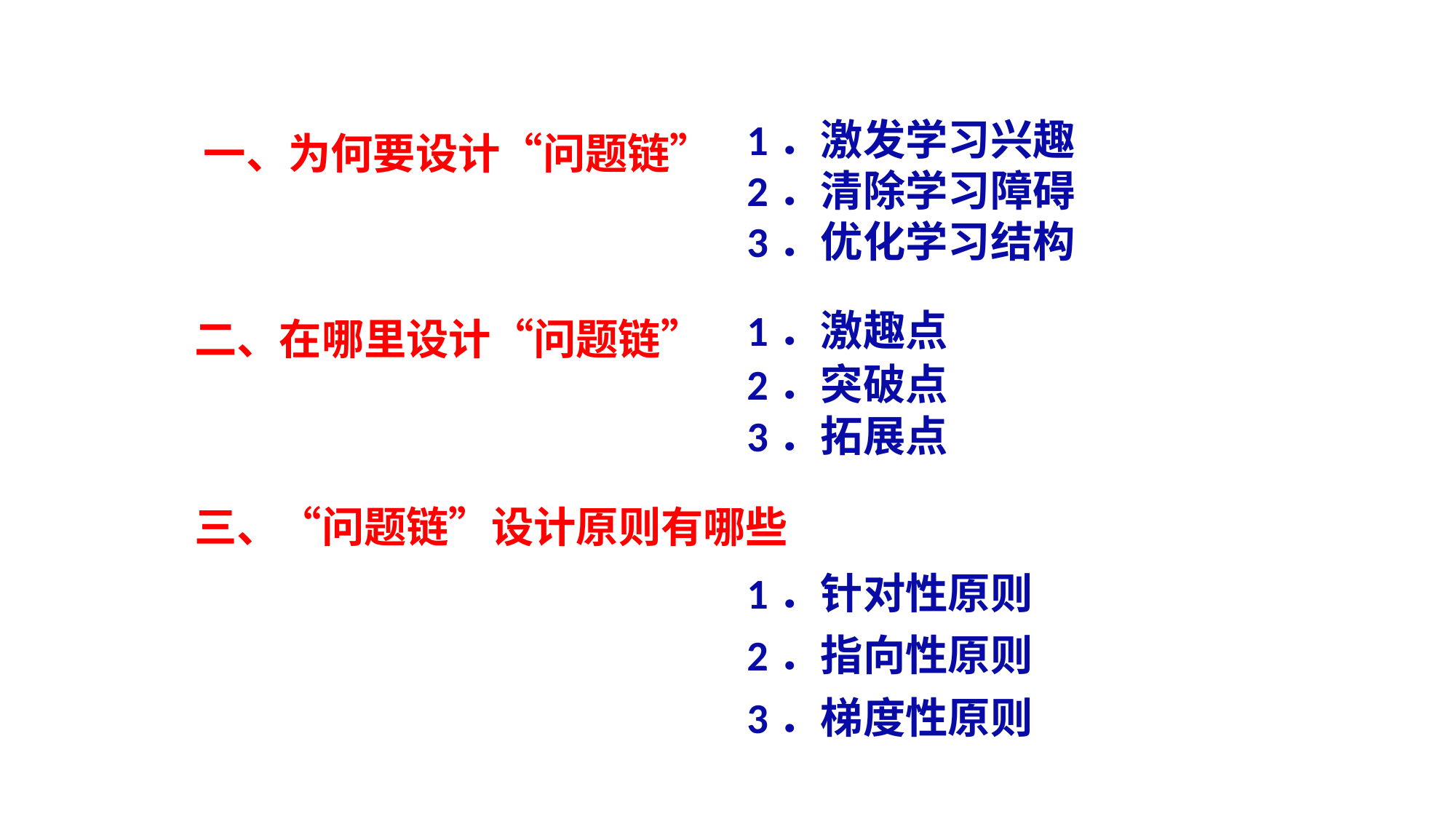

1．激发学习兴趣
2．清除学习障碍
3．优化学习结构
一、为何要设计“问题链”
1．激趣点
二、在哪里设计“问题链”
2．突破点
3．拓展点
三、“问题链”设计原则有哪些
1．针对性原则
2．指向性原则
3．梯度性原则